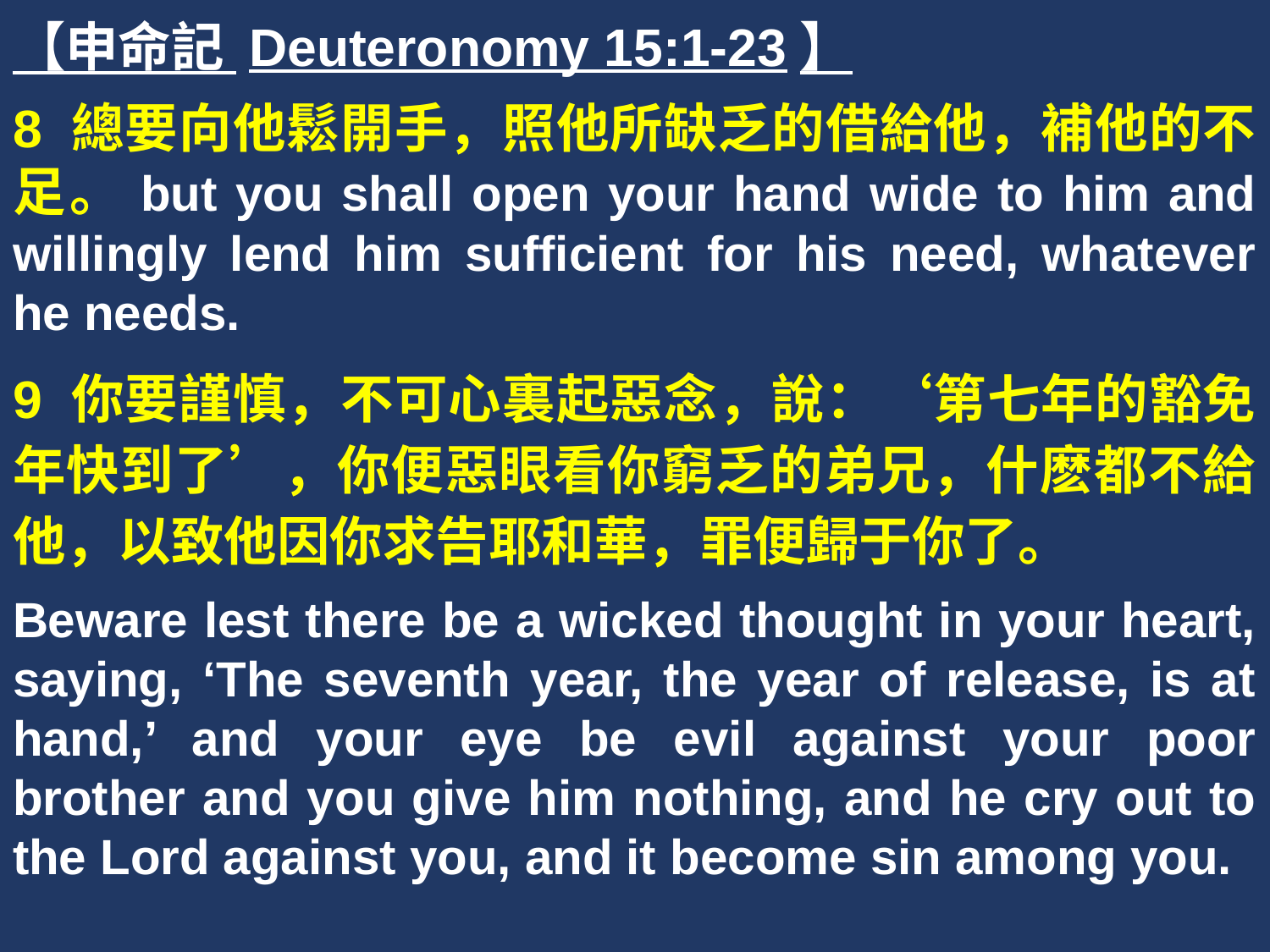

【申命記 Deuteronomy 15:1-23】
8 總要向他鬆開手，照他所缺乏的借給他，補他的不足。but you shall open your hand wide to him and willingly lend him sufficient for his need, whatever he needs.
9 你要謹慎，不可心裏起惡念，說：‘第七年的豁免年快到了’，你便惡眼看你窮乏的弟兄，什麽都不給他，以致他因你求告耶和華，罪便歸于你了。
Beware lest there be a wicked thought in your heart, saying, ‘The seventh year, the year of release, is at hand,’ and your eye be evil against your poor brother and you give him nothing, and he cry out to the Lord against you, and it become sin among you.